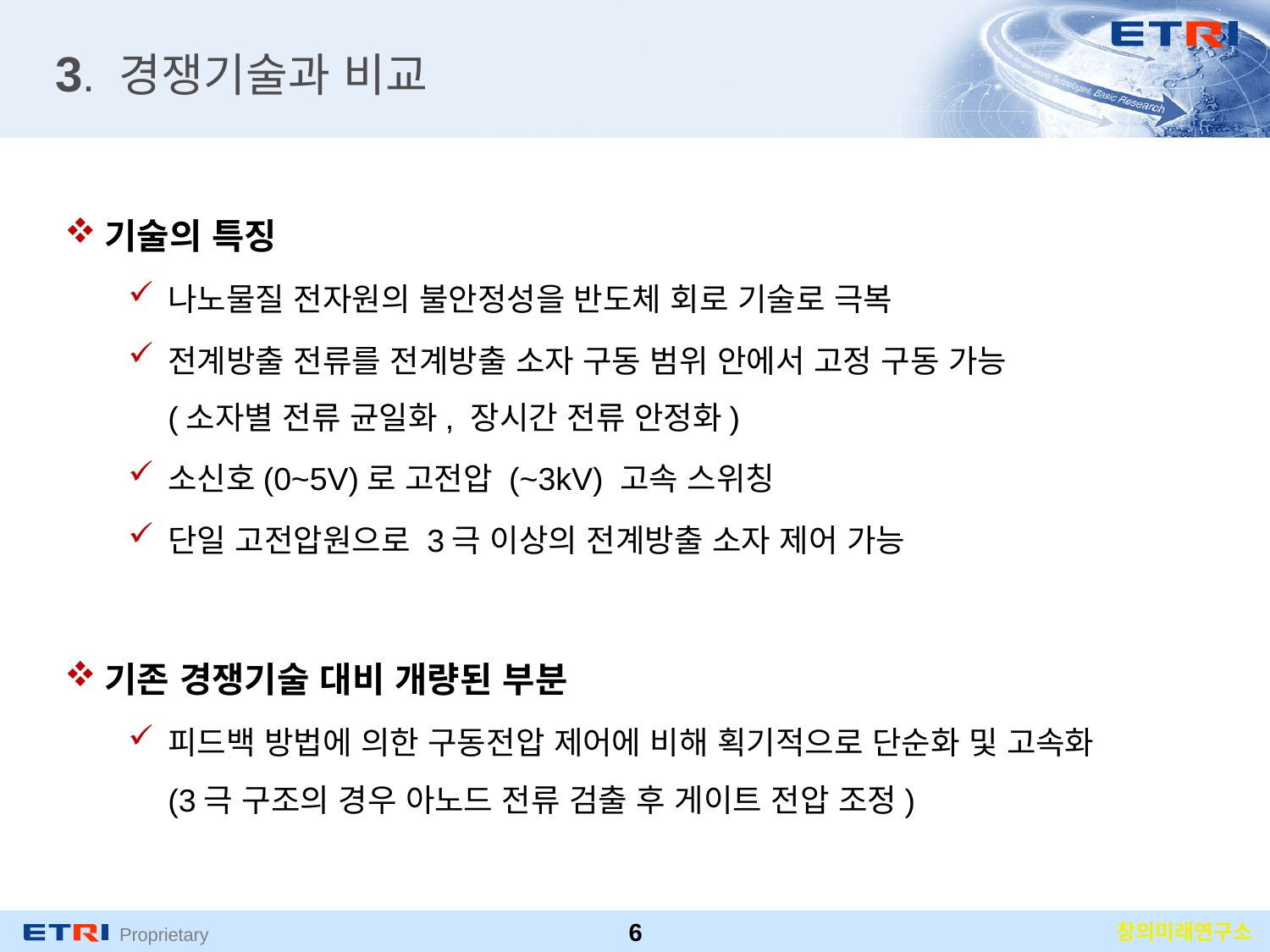

# 3. 경쟁기술과 비교
기술의 특징
나노물질 전자원의 불안정성을 반도체 회로 기술로 극복
전계방출 전류를 전계방출 소자 구동 범위 안에서 고정 구동 가능
(소자별 전류 균일화, 장시간 전류 안정화)
소신호(0~5V)로 고전압 (~3kV) 고속 스위칭
단일 고전압원으로 3극 이상의 전계방출 소자 제어 가능

기존 경쟁기술 대비 개량된 부분
피드백 방법에 의한 구동전압 제어에 비해 획기적으로 단순화 및 고속화
(3극 구조의 경우 아노드 전류 검출 후 게이트 전압 조정)
6
창의미래연구소